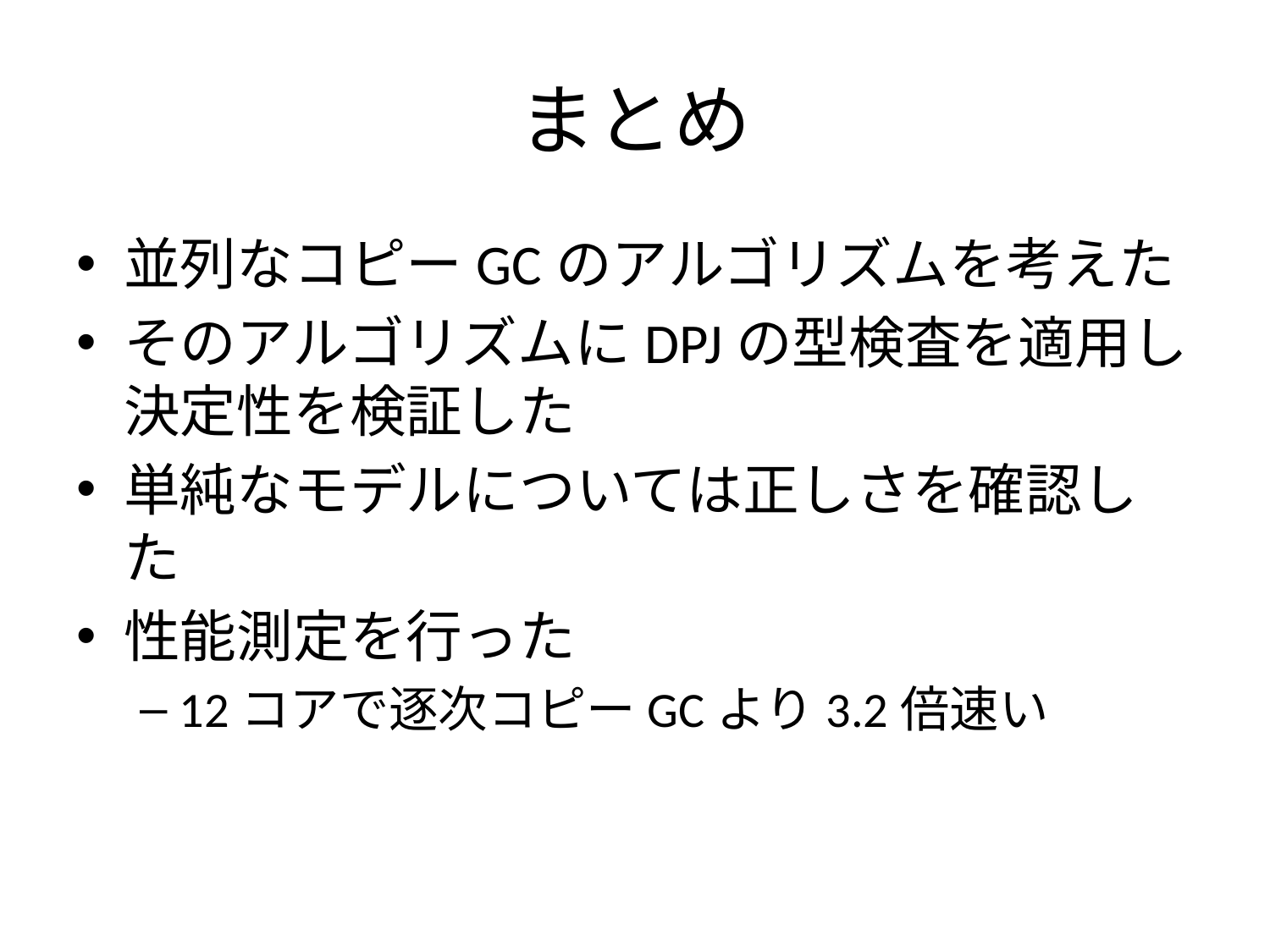

# まとめ
並列なコピーGCのアルゴリズムを考えた
そのアルゴリズムにDPJの型検査を適用し
決定性を検証した
単純なモデルについては正しさを確認した
性能測定を行った
12コアで逐次コピーGCより3.2倍速い